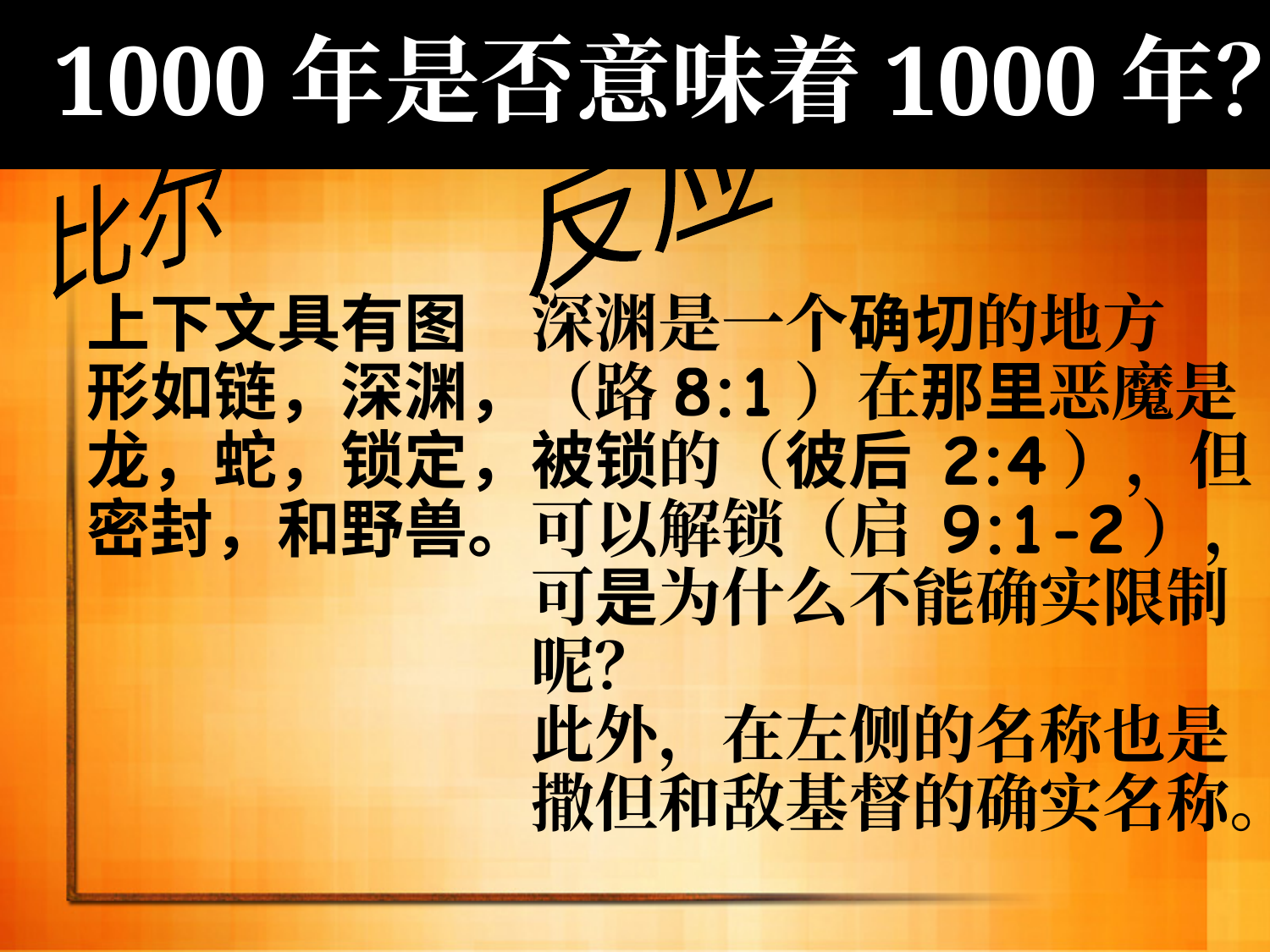

# 1000年是否意味着1000年？
反应
比尔
上下文具有图形如链，深渊，龙，蛇，锁定，密封，和野兽。
深渊是一个确切的地方（路8:1）在那里恶魔是被锁的（彼后 2:4），但可以解锁（启 9:1-2），可是为什么不能确实限制呢？
此外，在左侧的名称也是撒但和敌基督的确实名称。